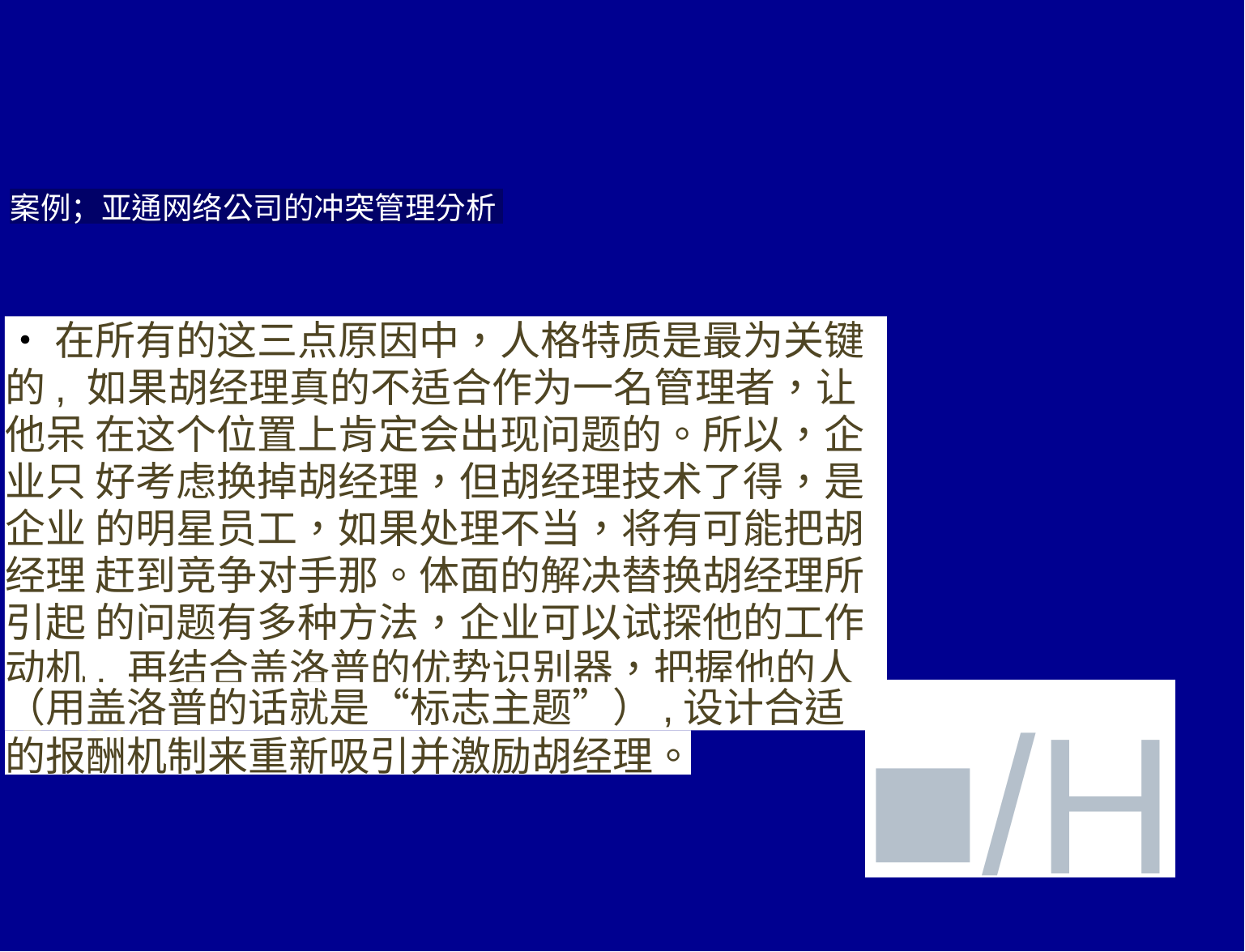

案例；亚通网络公司的冲突管理分析
•在所有的这三点原因中，人格特质是最为关键的, 如果胡经理真的不适合作为一名管理者，让他呆 在这个位置上肯定会出现问题的。所以，企业只 好考虑换掉胡经理，但胡经理技术了得，是企业 的明星员工，如果处理不当，将有可能把胡经理 赶到竞争对手那。体面的解决替换胡经理所引起 的问题有多种方法，企业可以试探他的工作动机, 再结合盖洛普的优势识别器，把握他的人格特质
■/H
（用盖洛普的话就是“标志主题”）,设计合适
的报酬机制来重新吸引并激励胡经理。